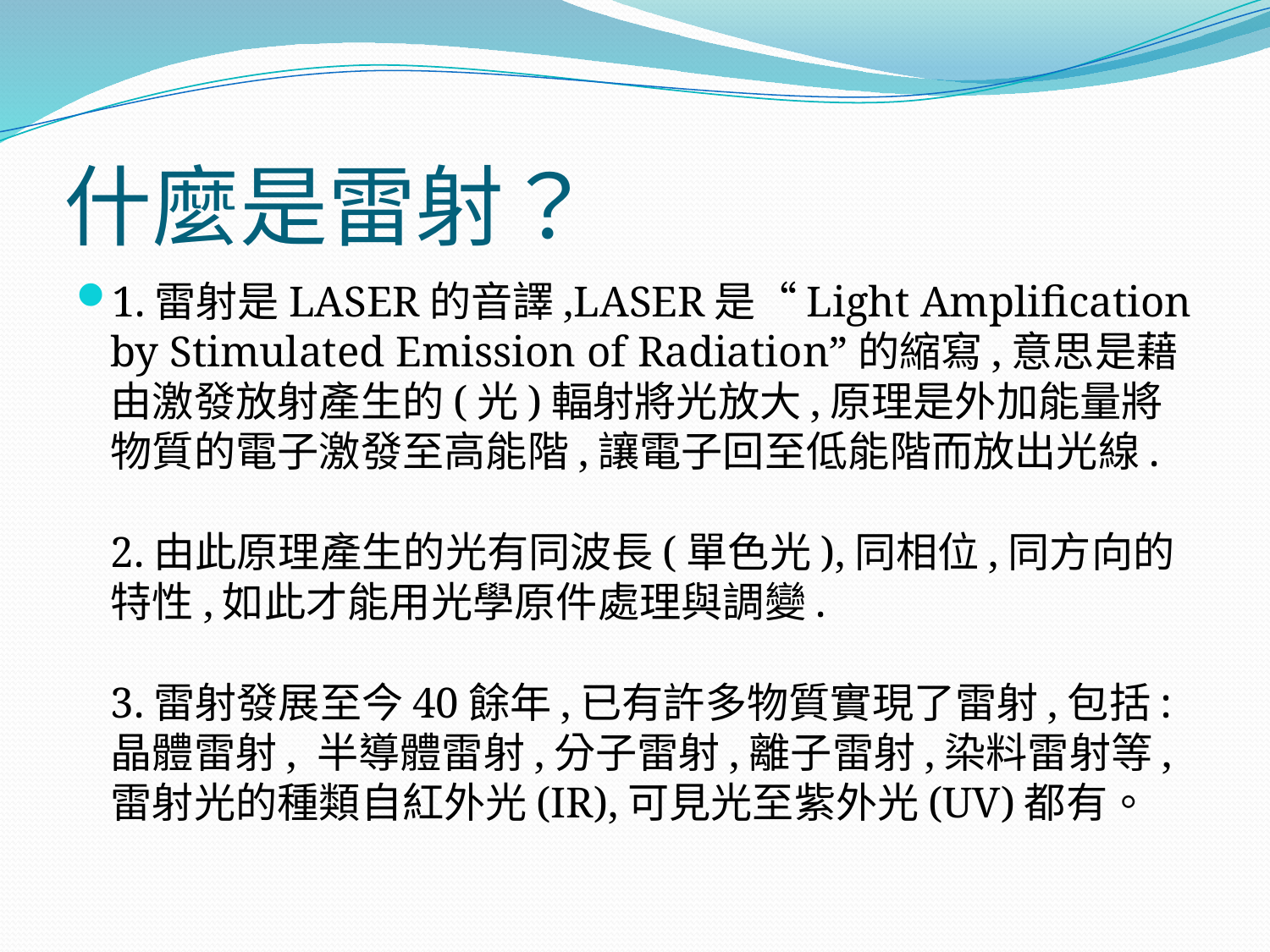

# 什麼是雷射？
1.雷射是LASER的音譯,LASER是“Light Amplification by Stimulated Emission of Radiation”的縮寫,意思是藉由激發放射產生的(光)輻射將光放大,原理是外加能量將物質的電子激發至高能階,讓電子回至低能階而放出光線. 
2.由此原理產生的光有同波長(單色光),同相位,同方向的特性,如此才能用光學原件處理與調變. 
3.雷射發展至今40餘年,已有許多物質實現了雷射,包括:晶體雷射, 半導體雷射,分子雷射,離子雷射,染料雷射等,雷射光的種類自紅外光(IR),可見光至紫外光(UV)都有。